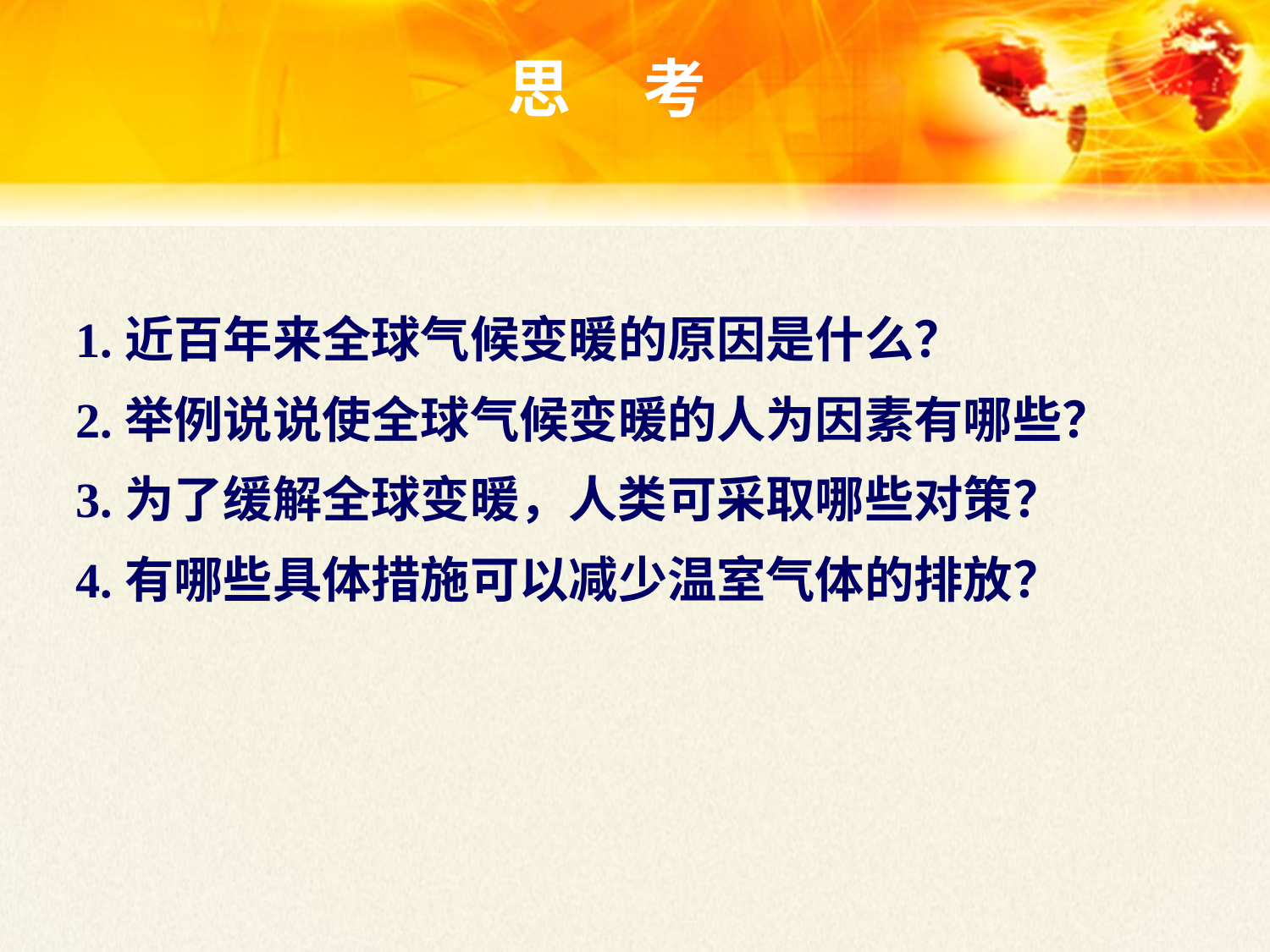

思     考
1.近百年来全球气候变暖的原因是什么？
2.举例说说使全球气候变暖的人为因素有哪些？
3.为了缓解全球变暖，人类可采取哪些对策？
4.有哪些具体措施可以减少温室气体的排放？